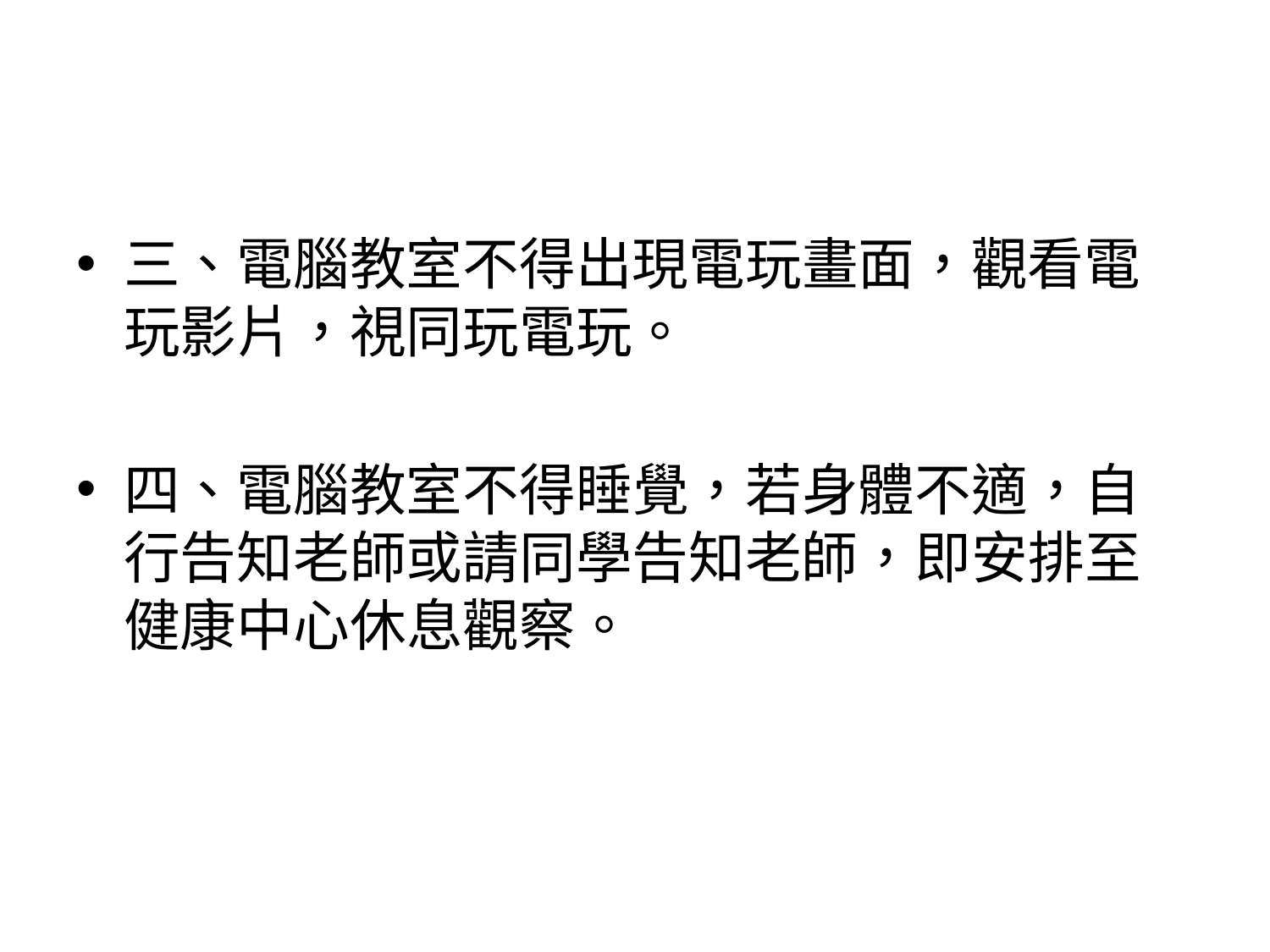

#
三、電腦教室不得出現電玩畫面，觀看電玩影片，視同玩電玩。

四、電腦教室不得睡覺，若身體不適，自行告知老師或請同學告知老師，即安排至健康中心休息觀察。